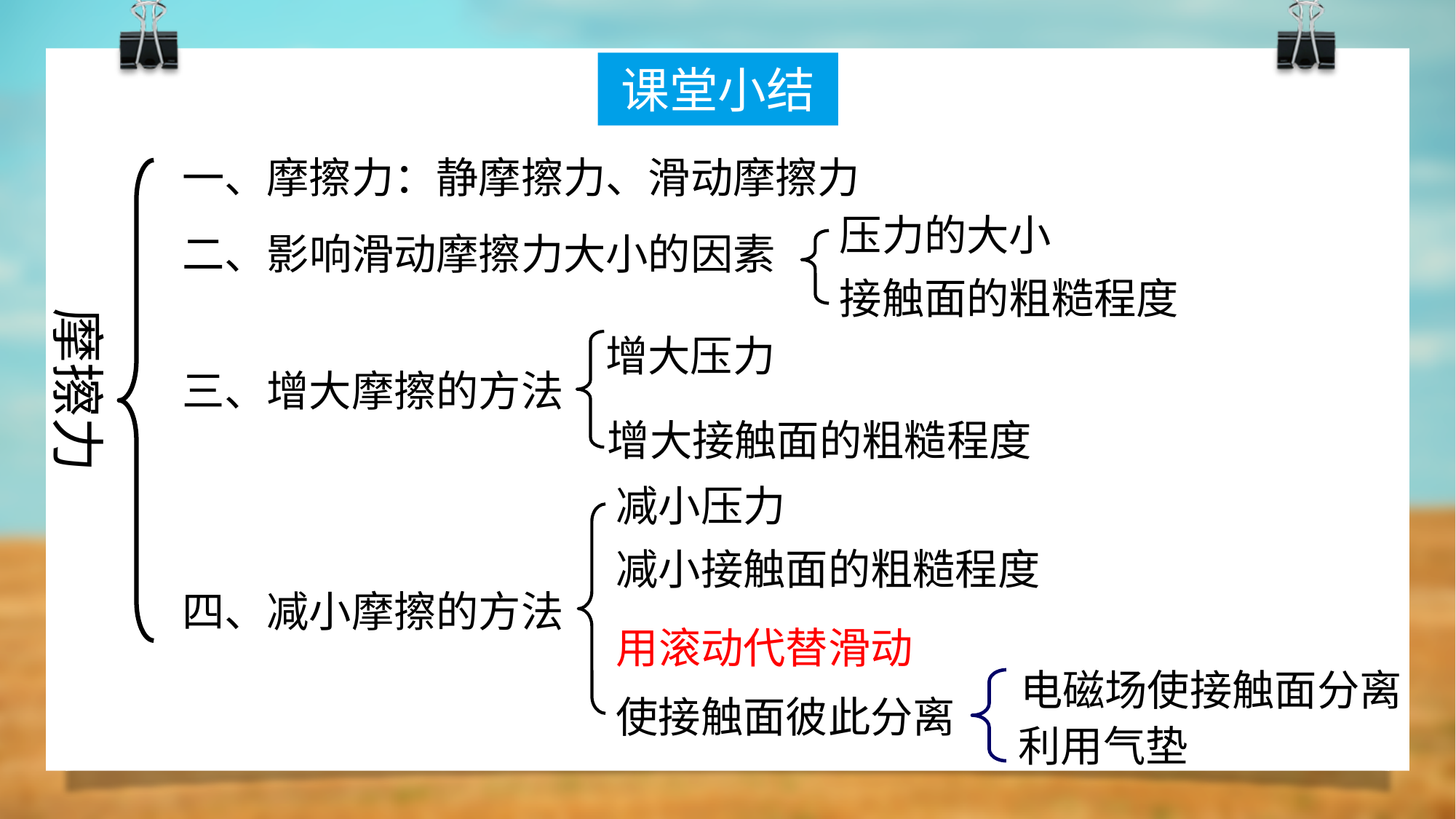

课堂小结
一、摩擦力：静摩擦力、滑动摩擦力

压力的大小
二、影响滑动摩擦力大小的因素

接触面的粗糙程度
摩擦力
增大压力

三、增大摩擦的方法
增大接触面的粗糙程度
减小压力

减小接触面的粗糙程度
四、减小摩擦的方法
用滚动代替滑动
电磁场使接触面分离

使接触面彼此分离
利用气垫